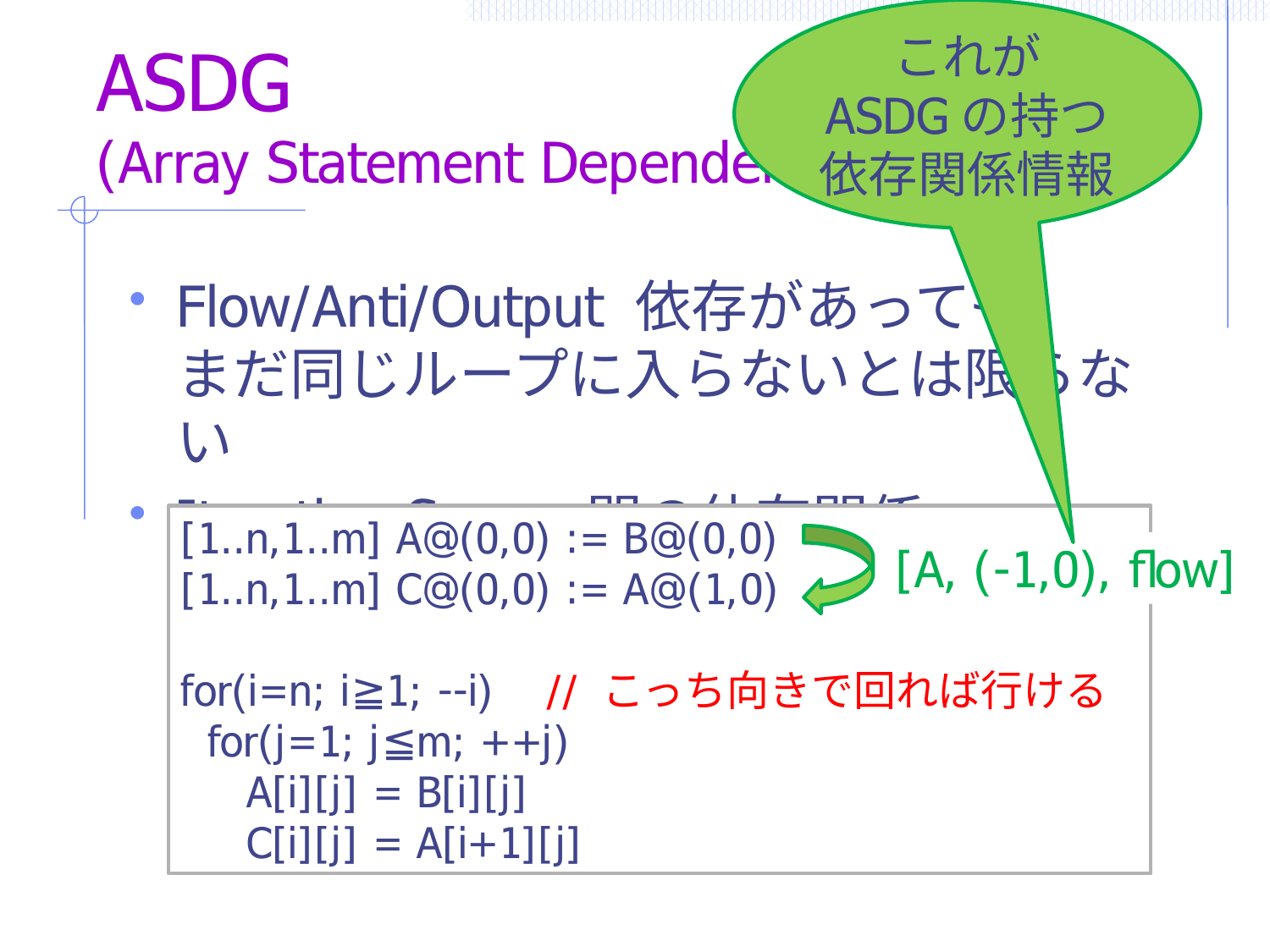

これが
ASDGの持つ
依存関係情報

[A, (-1,0), flow]
# ASDG (Array Statement Dependence Graph)
Flow/Anti/Output 依存があっても
まだ同じループに入らないとは限らない
Iteration Space 間の依存関係
[1..n,1..m] A@(0,0) := B@(0,0)
[1..n,1..m] C@(0,0) := A@(1,0)

for(i=n; i≧1; --i)    // こっち向きで回れば行ける
  for(j=1; j≦m; ++j)
     A[i][j] = B[i][j]
     C[i][j] = A[i+1][j]